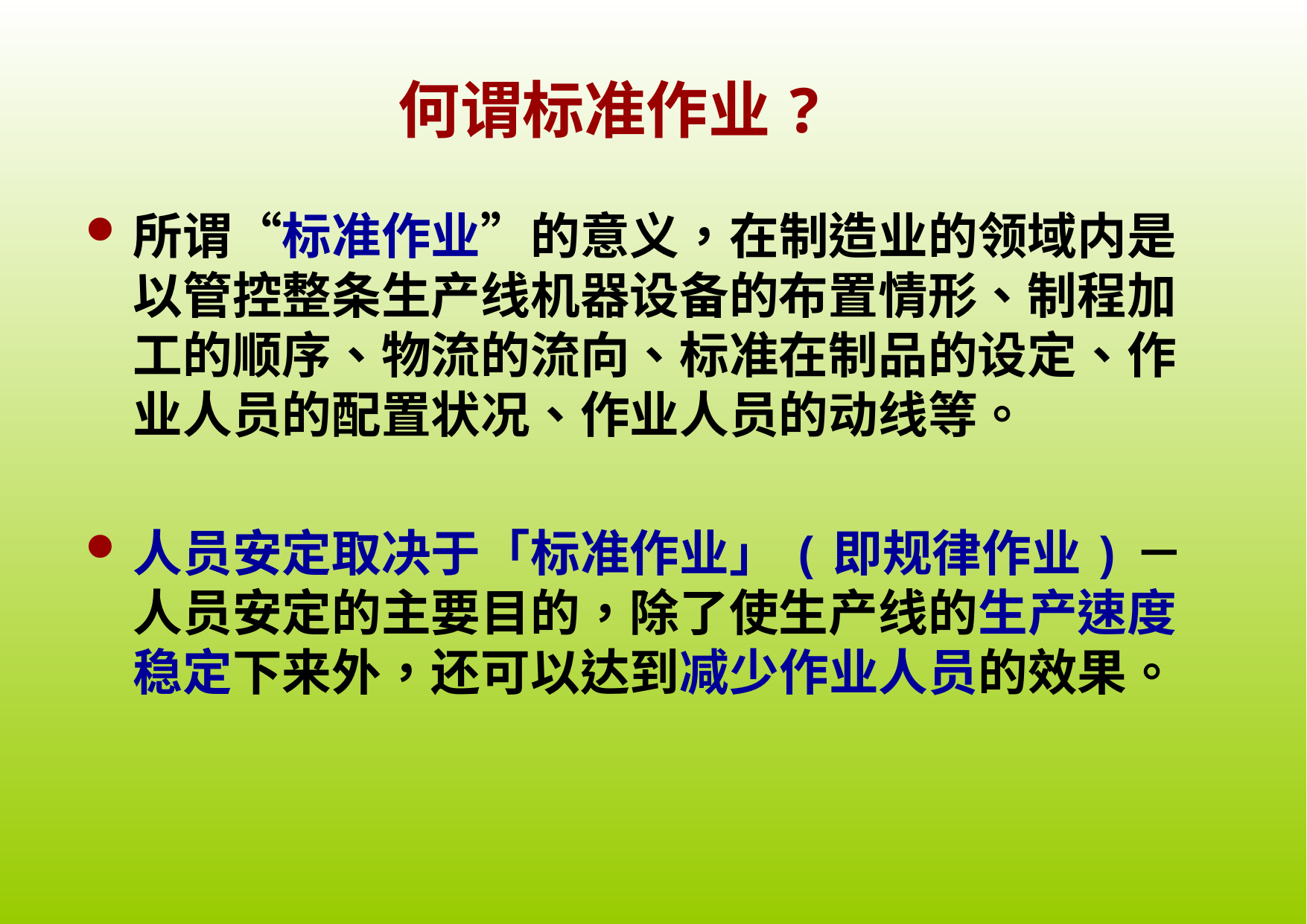

# 何谓标准作业?
所谓“标准作业”的意义，在制造业的领域内是以管控整条生产线机器设备的布置情形、制程加工的顺序、物流的流向、标准在制品的设定、作业人员的配置状况、作业人员的动线等。

人员安定取决于「标准作业」(即规律作业)－人员安定的主要目的，除了使生产线的生产速度稳定下来外，还可以达到减少作业人员的效果。
4